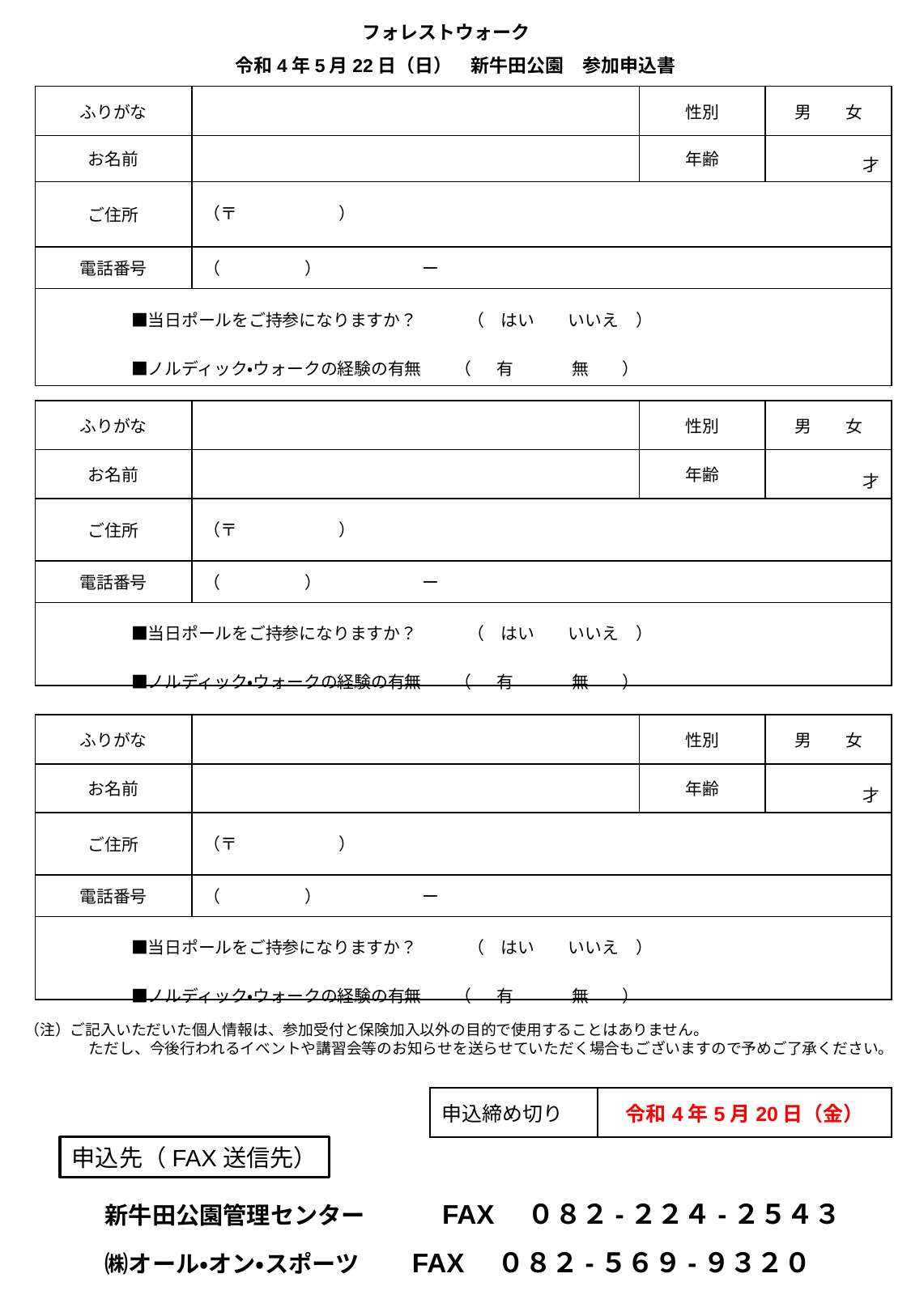

フォレストウォーク
令和4年5月22日（日）　新牛田公園　参加申込書
| ふりがな |  | 性別 | 男　　女 |
| --- | --- | --- | --- |
| お名前 |  | 年齢 | 才 |
| ご住所 | （〒　　　　　　） |  |  |
| 電話番号 | （　　　　　）　　　　　　ー |  |  |
| ■当日ポールをご持参になりますか？　　　（　はい　　いいえ　） 　　　　　■ノルディック・ウォークの経験の有無　　（　 有　 無　　） |  |  |  |
| ふりがな |  | 性別 | 男　　女 |
| --- | --- | --- | --- |
| お名前 |  | 年齢 | 才 |
| ご住所 | （〒　　　　　　） |  |  |
| 電話番号 | （　　　　　）　　　　　　ー |  |  |
| ■当日ポールをご持参になりますか？　　　（　はい　　いいえ　） 　　　　　■ノルディック・ウォークの経験の有無　　（　 有　 無　　） |  |  |  |
| ふりがな |  | 性別 | 男　　女 |
| --- | --- | --- | --- |
| お名前 |  | 年齢 | 才 |
| ご住所 | （〒　　　　　　） |  |  |
| 電話番号 | （　　　　　）　　　　　　ー |  |  |
| ■当日ポールをご持参になりますか？　　　（　はい　　いいえ　） 　　　　　■ノルディック・ウォークの経験の有無　　（　 有　 無　　） |  |  |  |
（注）ご記入いただいた個人情報は、参加受付と保険加入以外の目的で使用することはありません。
　　　　 ただし、今後行われるイベントや講習会等のお知らせを送らせていただく場合もございますので予めご了承ください。
| 申込締め切り | 令和4年5月20日（金） |
| --- | --- |
申込先（FAX送信先）
新牛田公園管理センター　　　FAX　０８２-２２４-２５４３
㈱オール・オン・スポーツ　　FAX　０８２-５６９-９３２０